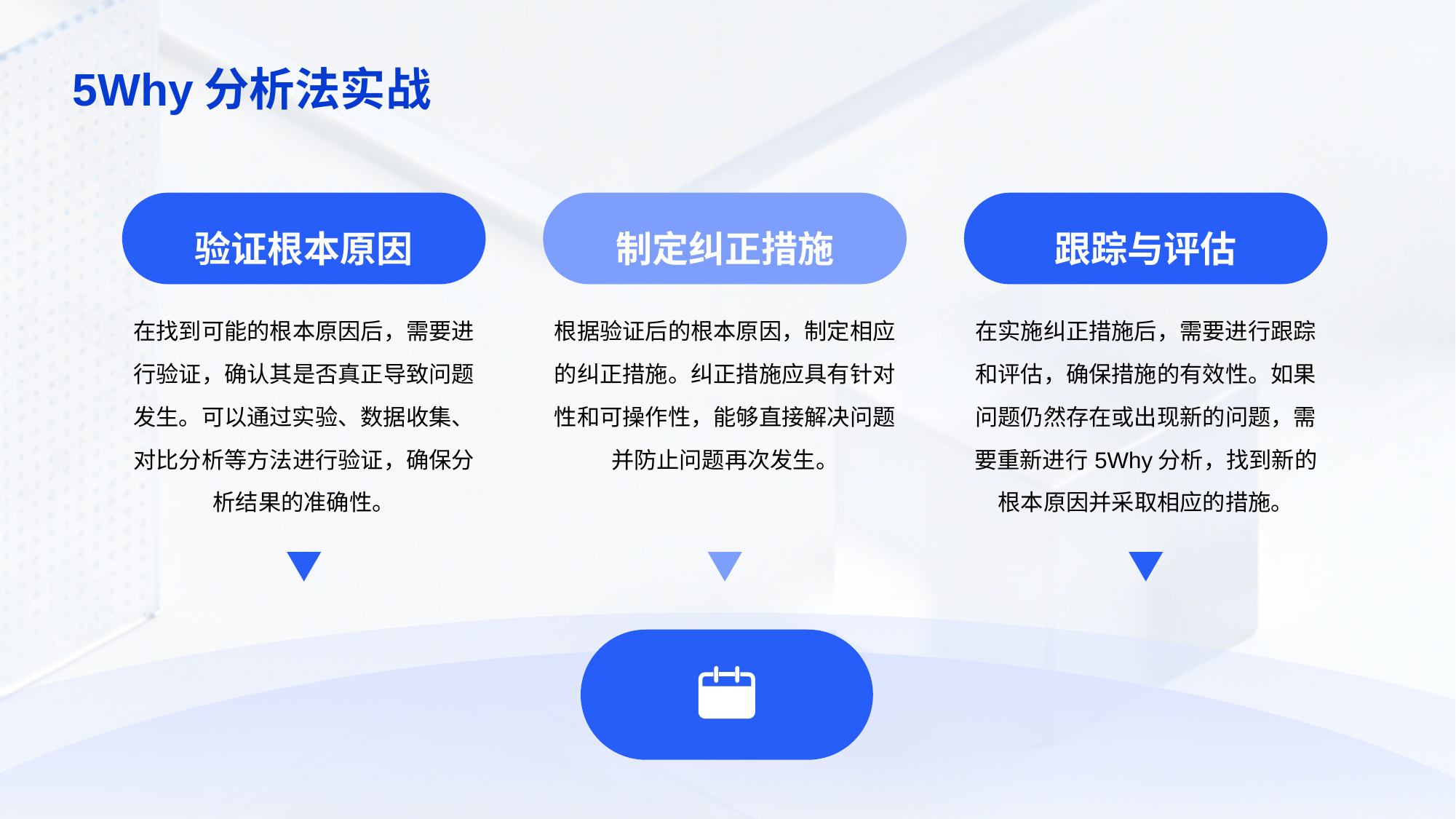

5Why分析法实战

验证根本原因

制定纠正措施

跟踪与评估
在找到可能的根本原因后，需要进行验证，确认其是否真正导致问题发生。可以通过实验、数据收集、对比分析等方法进行验证，确保分析结果的准确性。
根据验证后的根本原因，制定相应的纠正措施。纠正措施应具有针对性和可操作性，能够直接解决问题并防止问题再次发生。
在实施纠正措施后，需要进行跟踪和评估，确保措施的有效性。如果问题仍然存在或出现新的问题，需要重新进行5Why分析，找到新的根本原因并采取相应的措施。